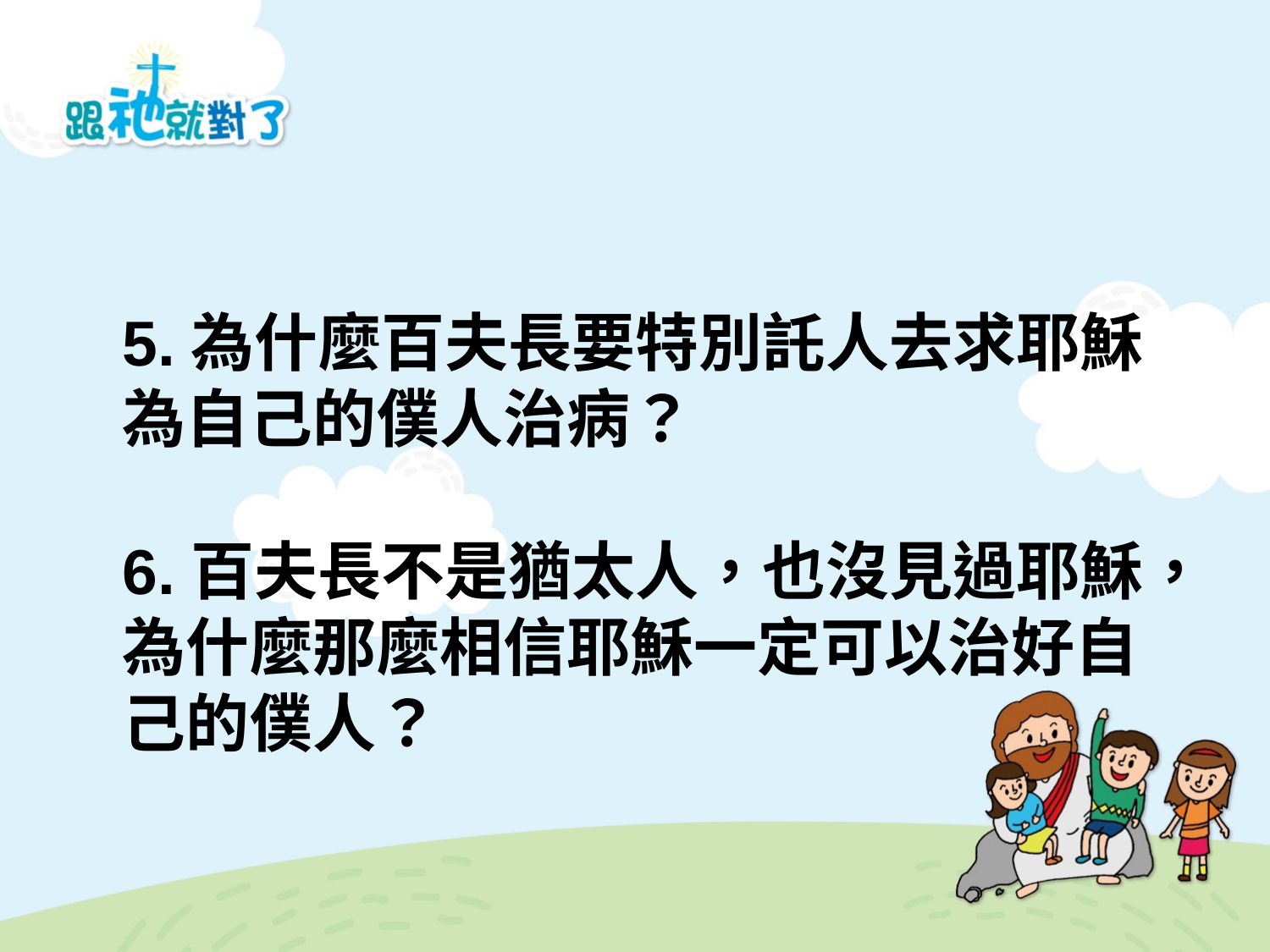

5.為什麼百夫長要特別託人去求耶穌為自己的僕人治病？

6.百夫長不是猶太人，也沒見過耶穌，為什麼那麼相信耶穌一定可以治好自己的僕人？